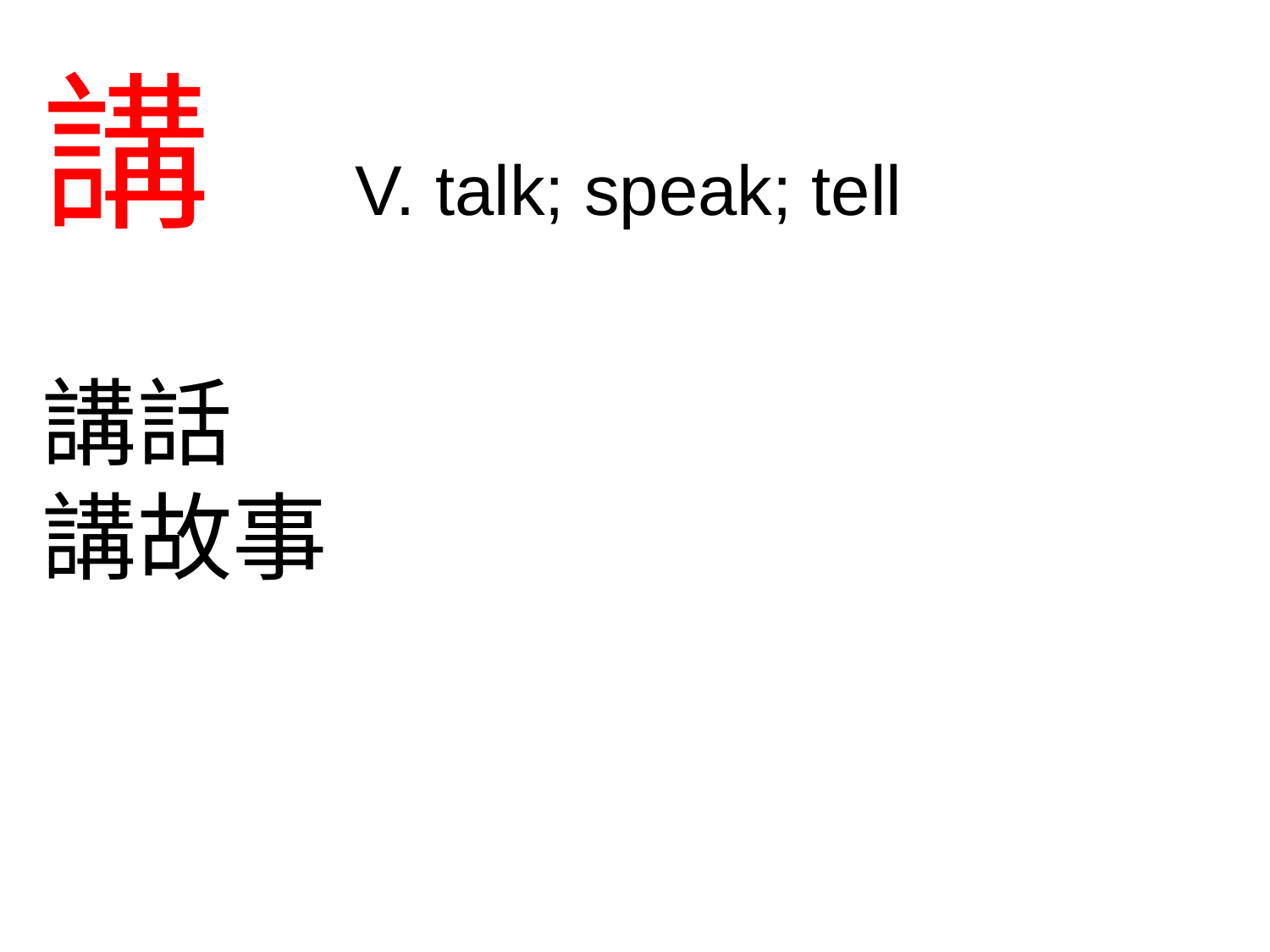

講    V. talk; speak; tell

講話
講故事